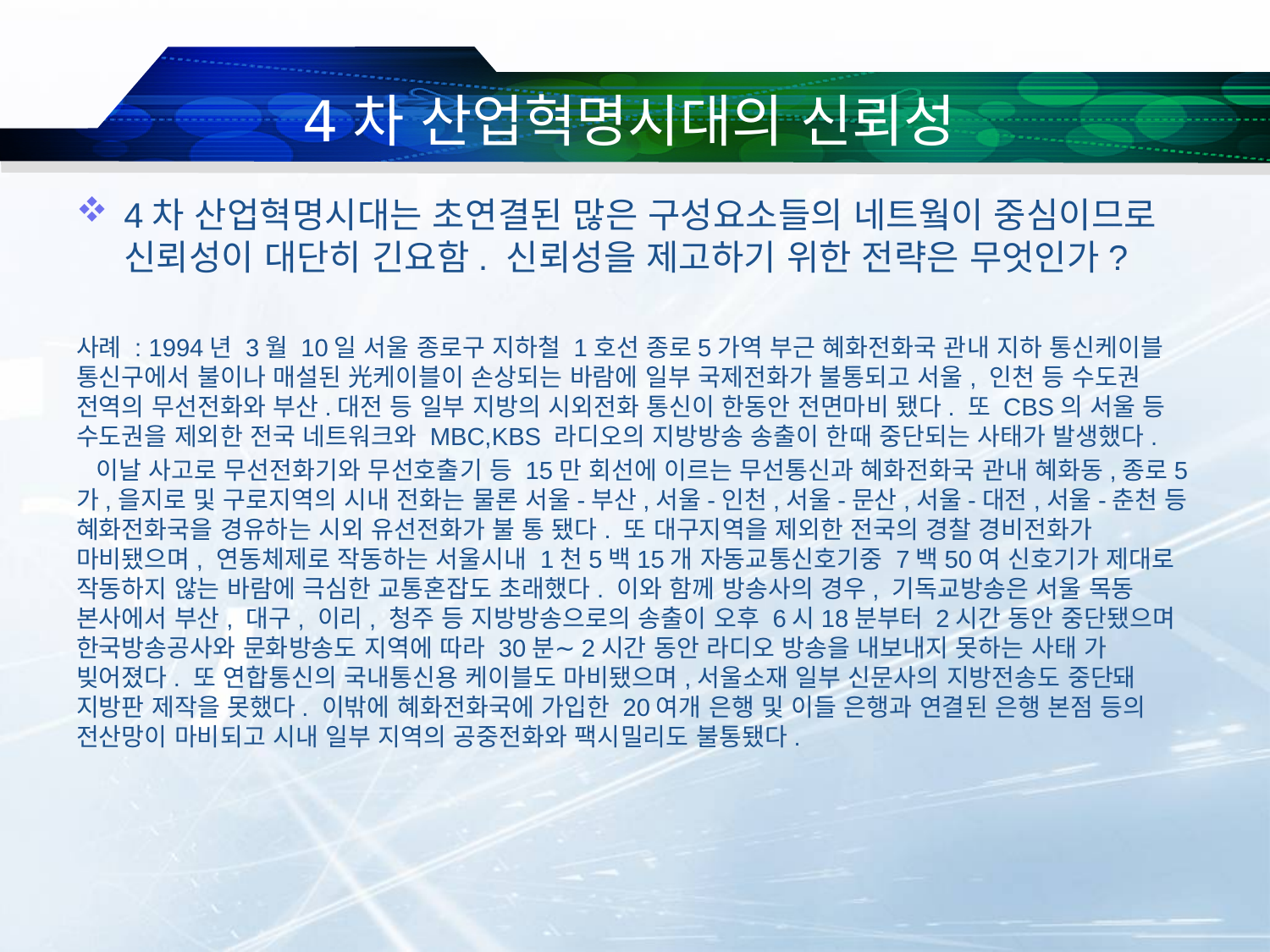

# 4차 산업혁명시대의 신뢰성
4차 산업혁명시대는 초연결된 많은 구성요소들의 네트웤이 중심이므로 신뢰성이 대단히 긴요함. 신뢰성을 제고하기 위한 전략은 무엇인가?

사례 : 1994년 3월 10일 서울 종로구 지하철 1호선 종로5가역 부근 혜화전화국 관내 지하 통신케이블 통신구에서 불이나 매설된 光케이블이 손상되는 바람에 일부 국제전화가 불통되고 서울, 인천 등 수도권 전역의 무선전화와 부산.대전 등 일부 지방의 시외전화 통신이 한동안 전면마비 됐다. 또 CBS의 서울 등 수도권을 제외한 전국 네트워크와 MBC,KBS 라디오의 지방방송 송출이 한때 중단되는 사태가 발생했다.
  이날 사고로 무선전화기와 무선호출기 등 15만 회선에 이르는 무선통신과 혜화전화국 관내 혜화동,종로5가,을지로 및 구로지역의 시내 전화는 물론 서울-부산,서울-인천,서울-문산,서울-대전,서울-춘천 등 혜화전화국을 경유하는 시외 유선전화가 불 통 됐다. 또 대구지역을 제외한 전국의 경찰 경비전화가 마비됐으며, 연동체제로 작동하는 서울시내 1천5백15개 자동교통신호기중 7백50여 신호기가 제대로 작동하지 않는 바람에 극심한 교통혼잡도 초래했다. 이와 함께 방송사의 경우, 기독교방송은 서울 목동 본사에서 부산, 대구, 이리, 청주 등 지방방송으로의 송출이 오후 6시18분부터 2시간 동안 중단됐으며 한국방송공사와 문화방송도 지역에 따라 30분∼2시간 동안 라디오 방송을 내보내지 못하는 사태 가 빚어졌다. 또 연합통신의 국내통신용 케이블도 마비됐으며,서울소재 일부 신문사의 지방전송도 중단돼 지방판 제작을 못했다. 이밖에 혜화전화국에 가입한 20여개 은행 및 이들 은행과 연결된 은행 본점 등의 전산망이 마비되고 시내 일부 지역의 공중전화와 팩시밀리도 불통됐다.